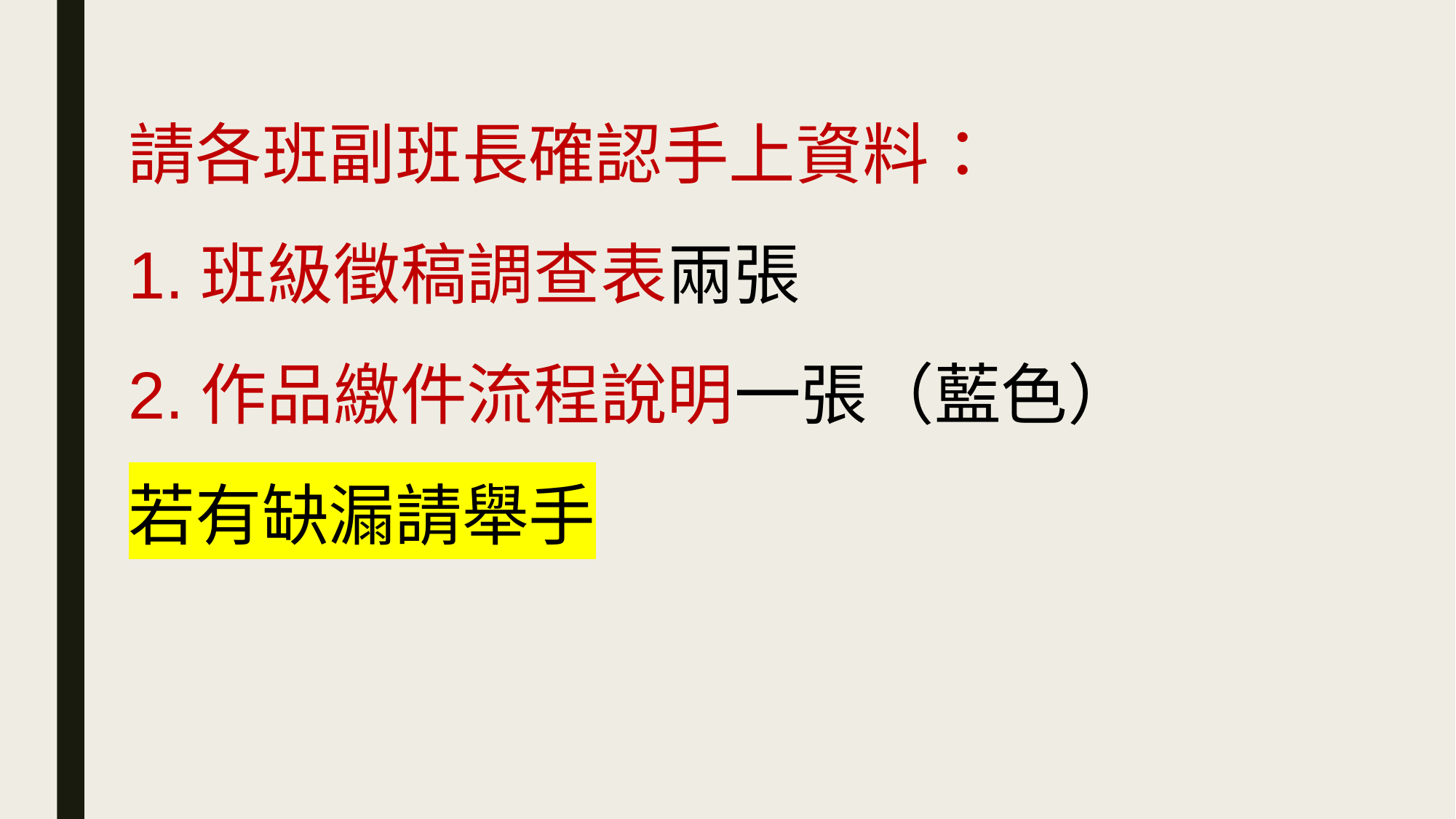

# 請各班副班長確認手上資料： 1.班級徵稿調查表兩張 2.作品繳件流程說明一張（藍色） 若有缺漏請舉手